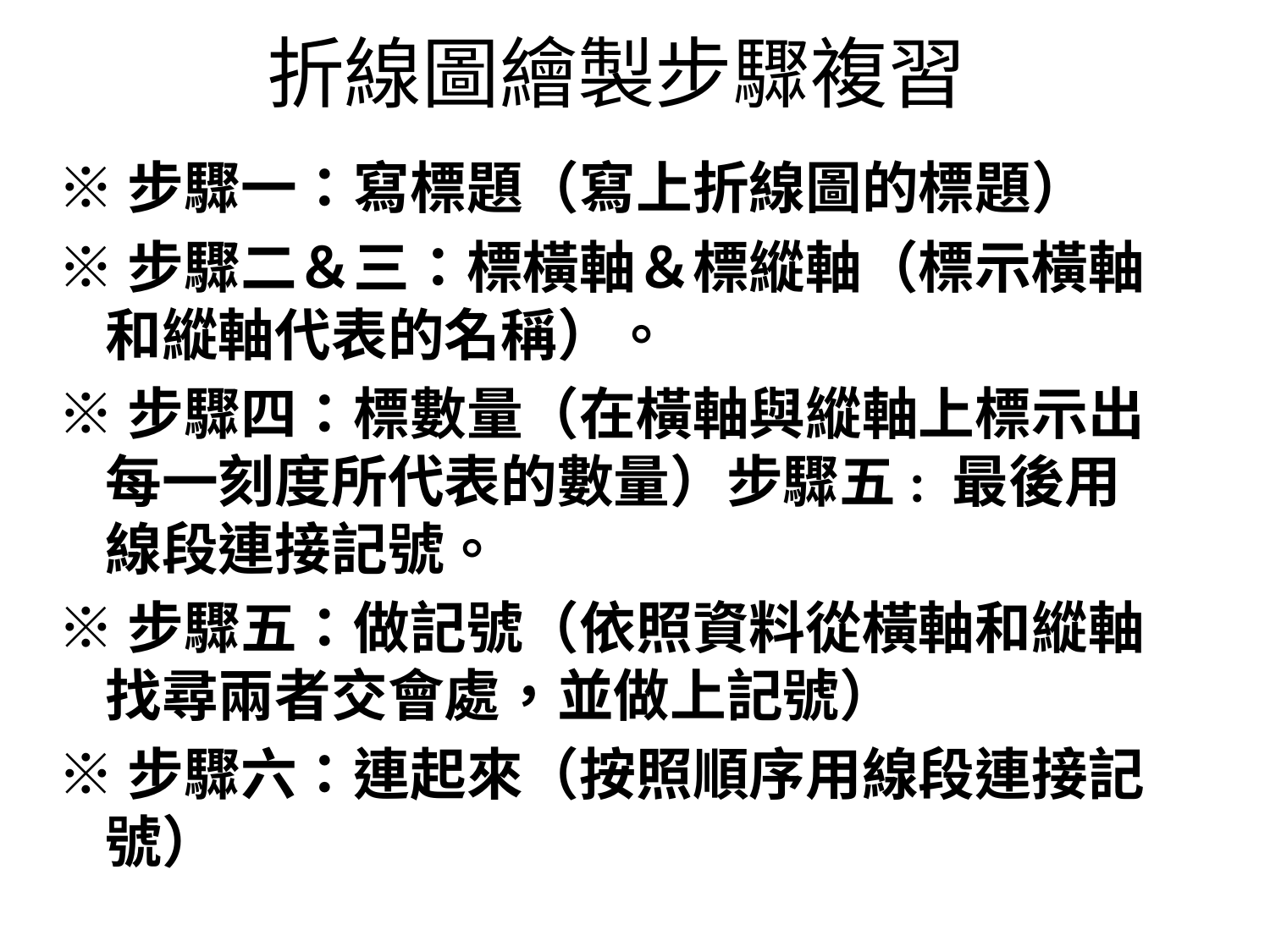

# 折線圖繪製步驟複習
※步驟一：寫標題（寫上折線圖的標題）
※步驟二＆三：標橫軸＆標縱軸（標示橫軸和縱軸代表的名稱）。
※步驟四：標數量（在橫軸與縱軸上標示出每一刻度所代表的數量）步驟五: 最後用線段連接記號。
※步驟五：做記號（依照資料從橫軸和縱軸找尋兩者交會處，並做上記號）
※步驟六：連起來（按照順序用線段連接記號）